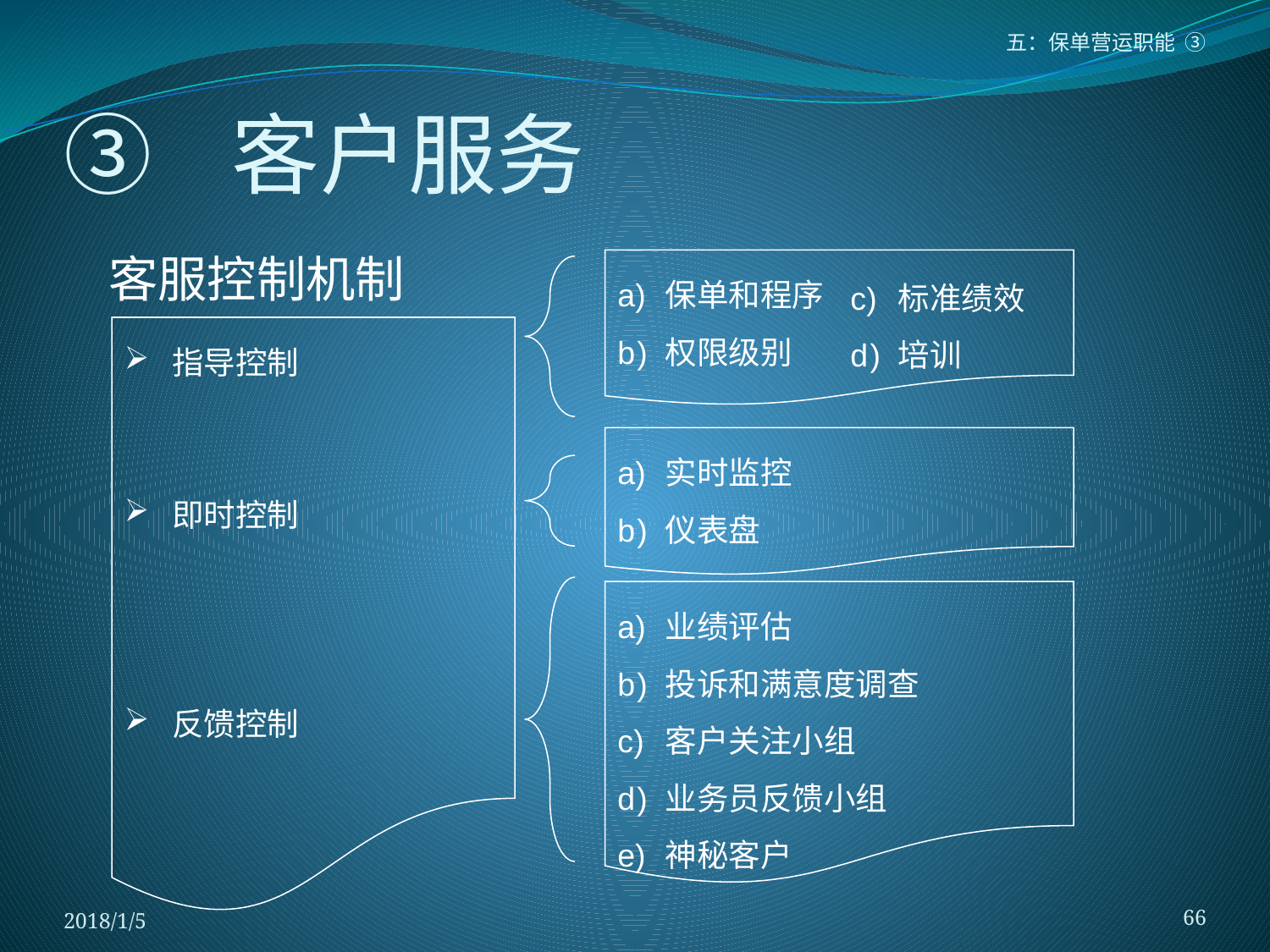

五：保单营运职能  ③
# ③   客户服务
客服控制机制
保单和程序
权限级别
标准绩效
培训

指导控制

即时控制

反馈控制

实时监控
仪表盘

业绩评估
投诉和满意度调查
客户关注小组
业务员反馈小组
神秘客户
2018/1/5
66